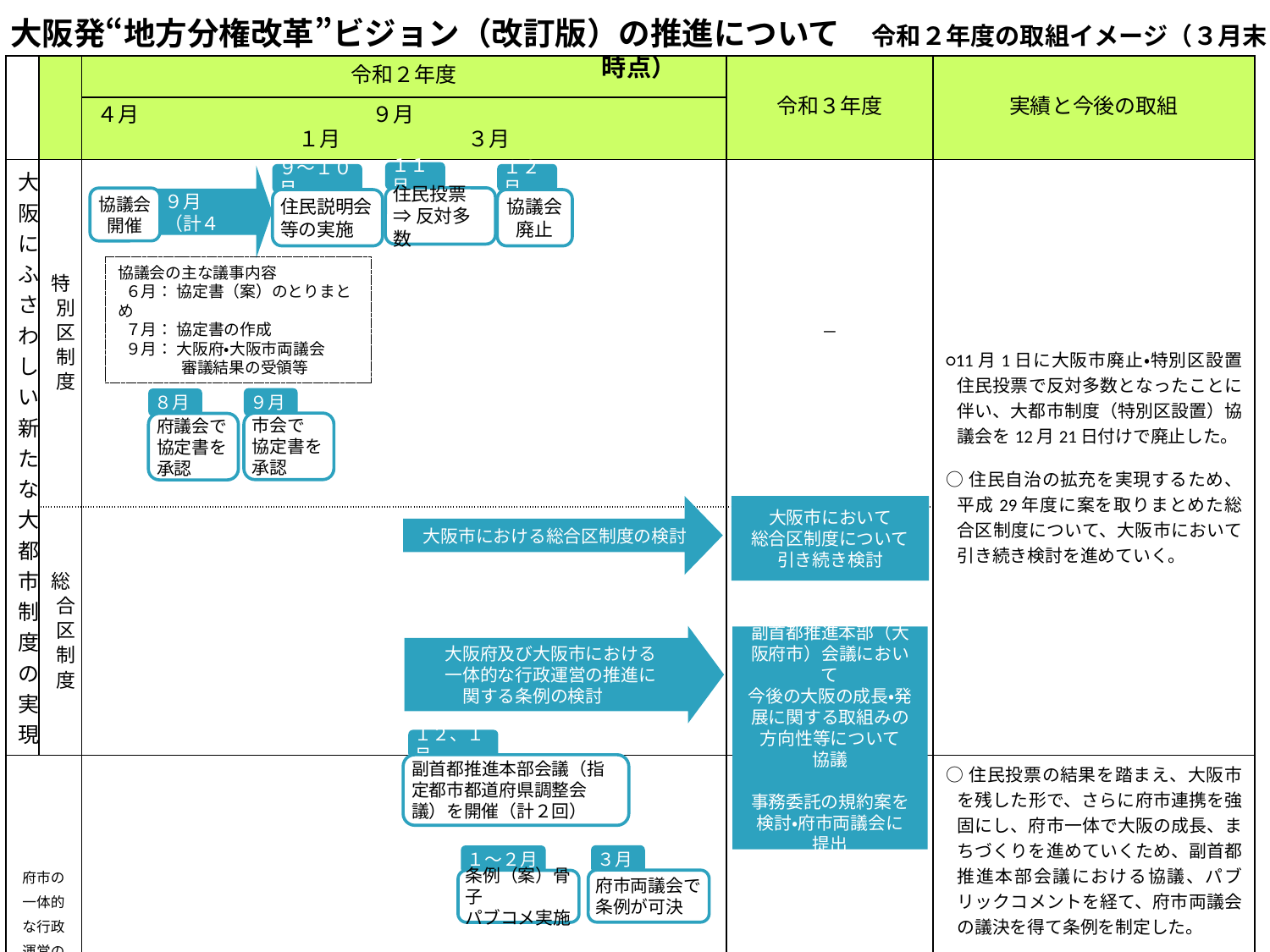

大阪発“地方分権改革”ビジョン（改訂版）の推進について　令和２年度の取組イメージ（３月末時点）
|  |  | 令和２年度 | 令和３年度 | 実績と今後の取組 |
| --- | --- | --- | --- | --- |
|  |  | ４月　　　　　　　　　　　９月　　　　　　　　　　　　　　１月　　　　　　３月 |  |  |
| 大阪にふさわしい新たな大都市制度の実現 | 特別区制度 |  | ― | ○11月1日に大阪市廃止・特別区設置住民投票で反対多数となったことに伴い、大都市制度（特別区設置）協議会を12月21日付けで廃止した。 ○住民自治の拡充を実現するため、平成29年度に案を取りまとめた総合区制度について、大阪市において引き続き検討を進めていく。 |
|  | 総合区制度 |  |  |  |
| 府市の一体的な行政運営の推進に関する条例の検討 |  |  |  | ○住民投票の結果を踏まえ、大阪市を残した形で、さらに府市連携を強固にし、府市一体で大阪の成長、まちづくりを進めていくため、副首都推進本部会議における協議、パブリックコメントを経て、府市両議会の議決を得て条例を制定した。 ○4月1日に条例で規定する副首都推進本部（大阪府市）会議を設置し、今後の大阪の成長・発展に関する取組みの方向性等について協議するため、適時適切に会議を開催する。また、条例で大阪市から受託することと規定した事務について規約案を検討し、府市両議会に提出する。 |
１１月
住民投票
⇒反対多数
９～１０月
住民説明会等の実施
１２月
協議会廃止
６、７、９月
（計４回）
協議会
開催
協議会の主な議事内容
 ６月： 協定書（案）のとりまとめ
 ７月： 協定書の作成
 ９月： 大阪府・大阪市両議会
　　　　審議結果の受領等
９月
市会で
協定書を承認
８月
府議会で
協定書を承認
大阪市における総合区制度の検討
大阪市において
総合区制度について
引き続き検討
大阪府及び大阪市における
一体的な行政運営の推進に
関する条例の検討
副首都推進本部（大阪府市）会議において
今後の大阪の成長・発展に関する取組みの方向性等について
協議

事務委託の規約案を検討・府市両議会に
提出
１２、１月
副首都推進本部会議（指定都市都道府県調整会議）を開催（計２回）
３月
府市両議会で
条例が可決
１～２月
条例（案）骨子
パブコメ実施